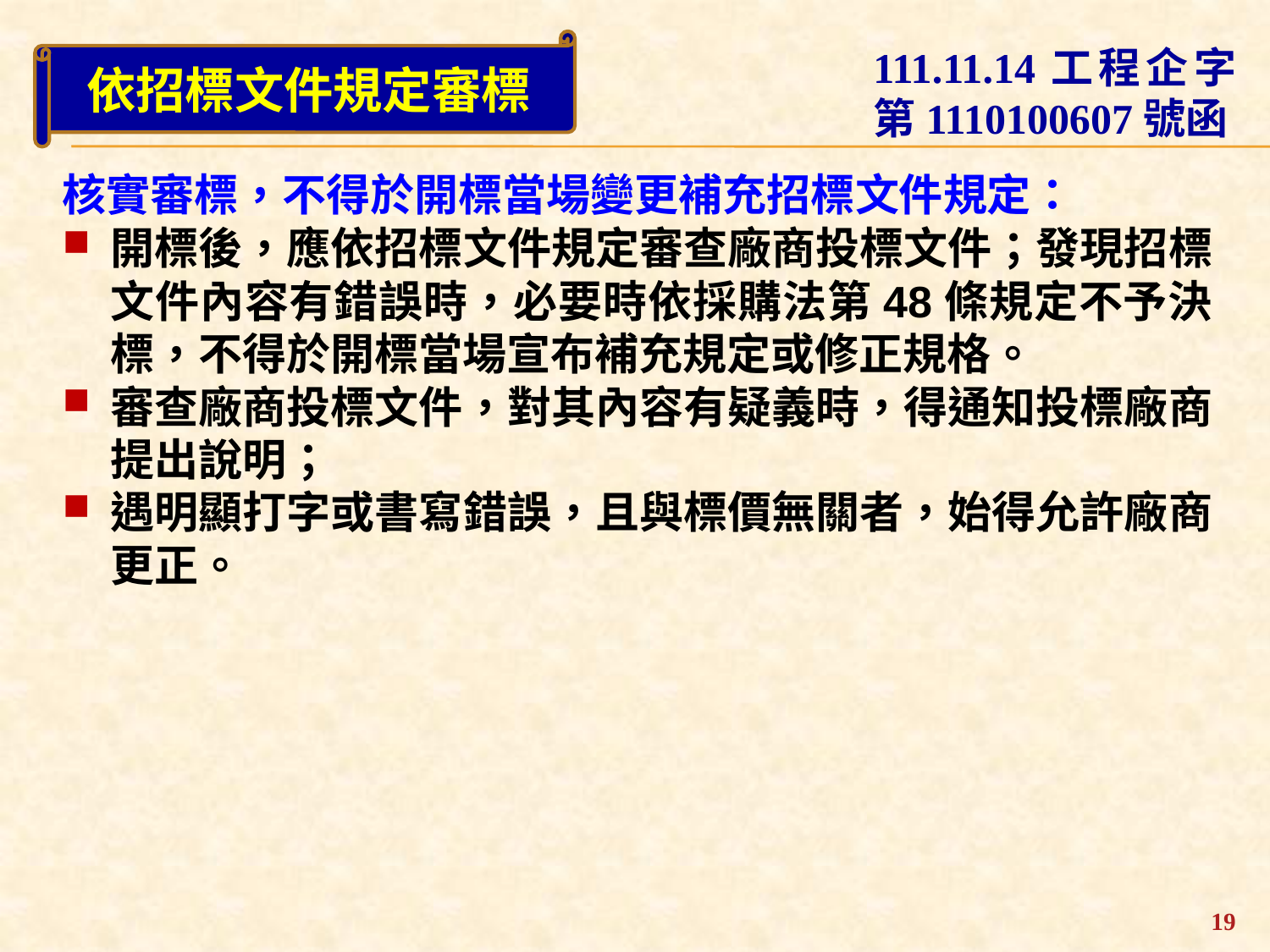

依招標文件規定審標
111.11.14工程企字第1110100607號函
核實審標，不得於開標當場變更補充招標文件規定：
開標後，應依招標文件規定審查廠商投標文件；發現招標文件內容有錯誤時，必要時依採購法第48條規定不予決標，不得於開標當場宣布補充規定或修正規格。
審查廠商投標文件，對其內容有疑義時，得通知投標廠商提出說明；
遇明顯打字或書寫錯誤，且與標價無關者，始得允許廠商更正。
19